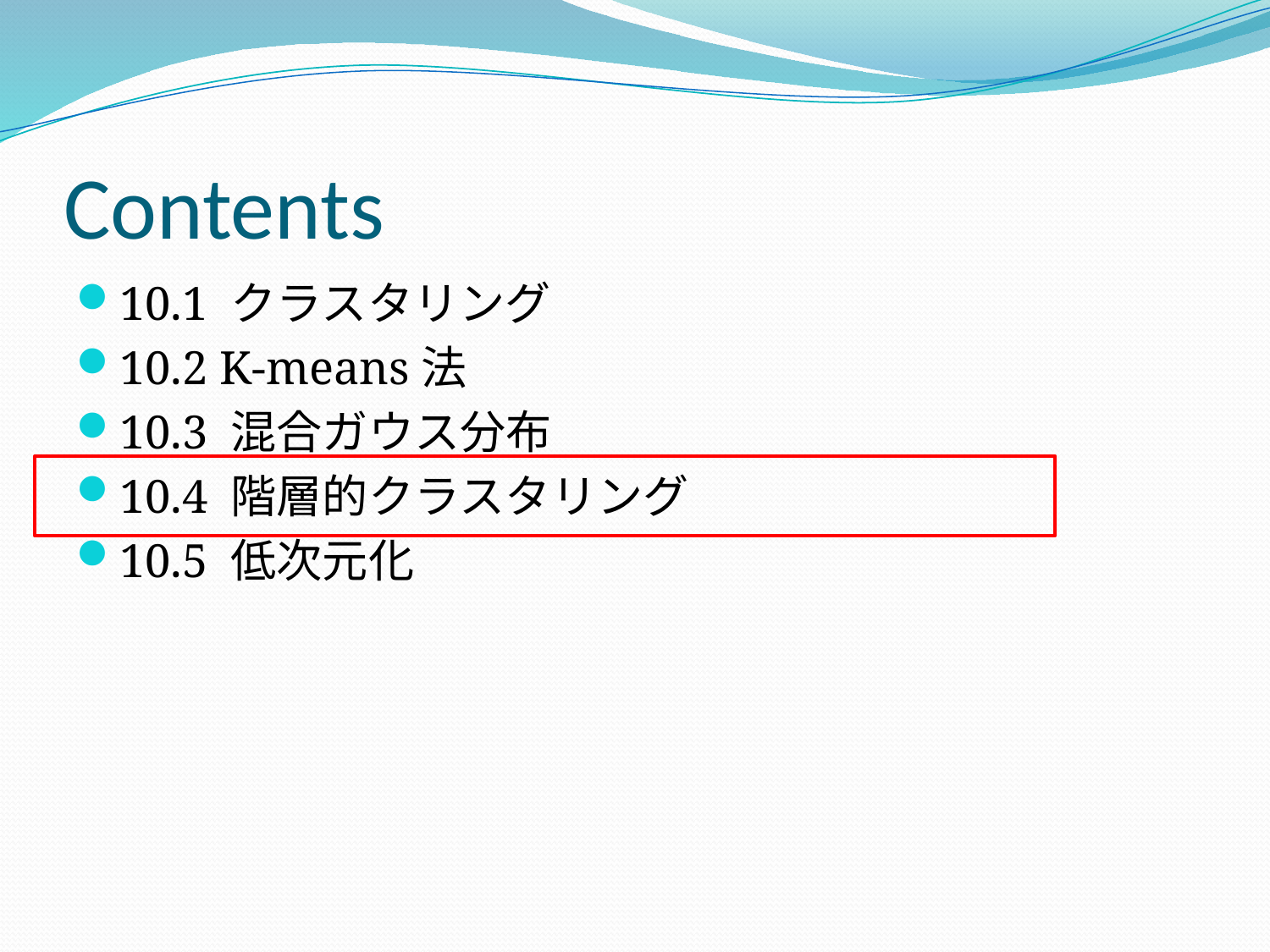

# Contents
10.1 クラスタリング
10.2 K-means法
10.3 混合ガウス分布
10.4 階層的クラスタリング
10.5 低次元化